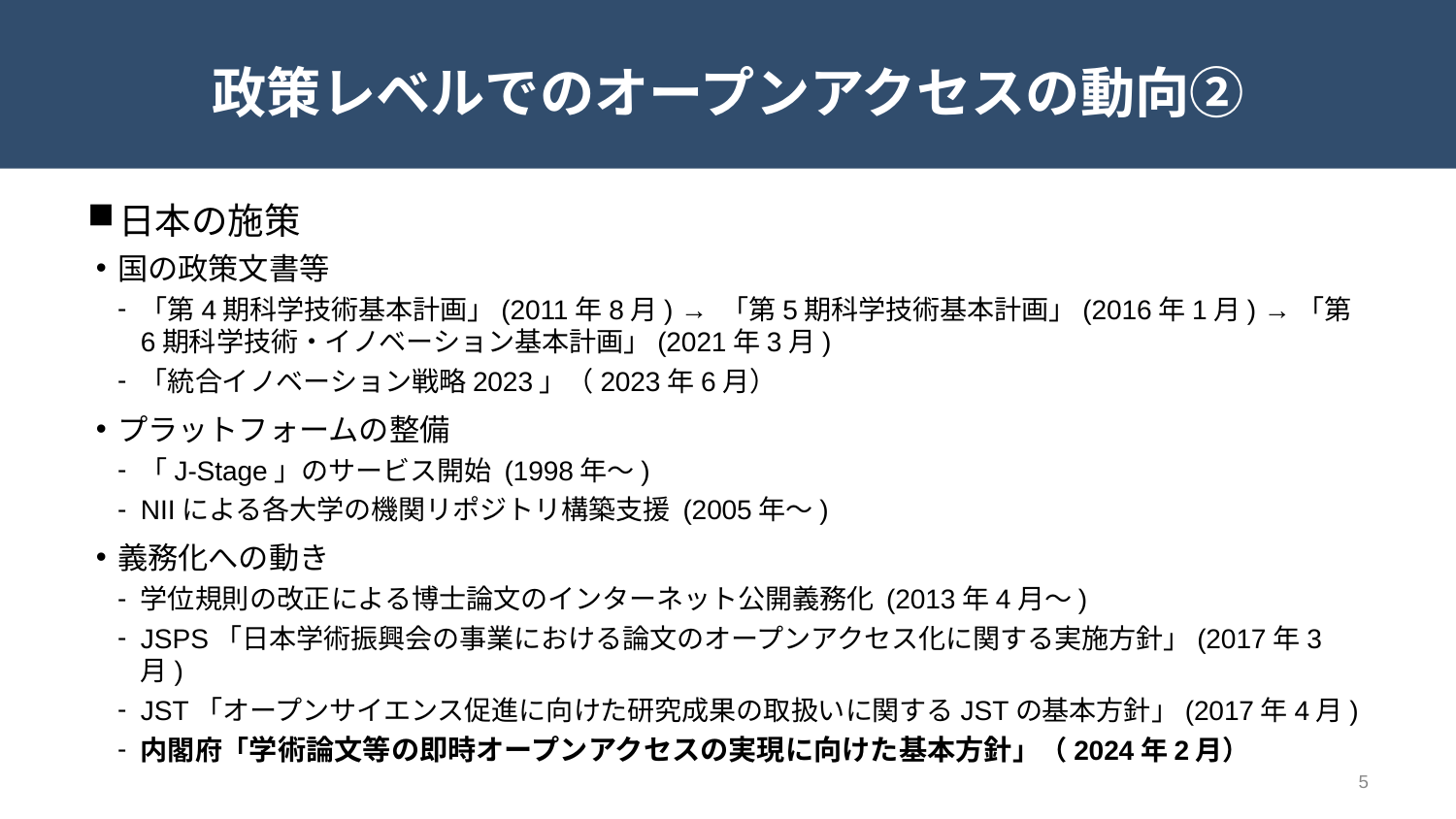

# 政策レベルでのオープンアクセスの動向②
日本の施策
国の政策文書等
「第4期科学技術基本計画」(2011年8月) → 「第5期科学技術基本計画」(2016年1月) →「第6期科学技術・イノベーション基本計画」(2021年3月)
「統合イノベーション戦略2023」（2023年6月）
プラットフォームの整備
「J-Stage」のサービス開始 (1998年～)
NIIによる各大学の機関リポジトリ構築支援 (2005年～)
義務化への動き
学位規則の改正による博士論文のインターネット公開義務化 (2013年4月～)
JSPS「日本学術振興会の事業における論文のオープンアクセス化に関する実施方針」(2017年3月)
JST「オープンサイエンス促進に向けた研究成果の取扱いに関するJSTの基本方針」(2017年4月)
内閣府「学術論文等の即時オープンアクセスの実現に向けた基本方針」（2024年2月）

5